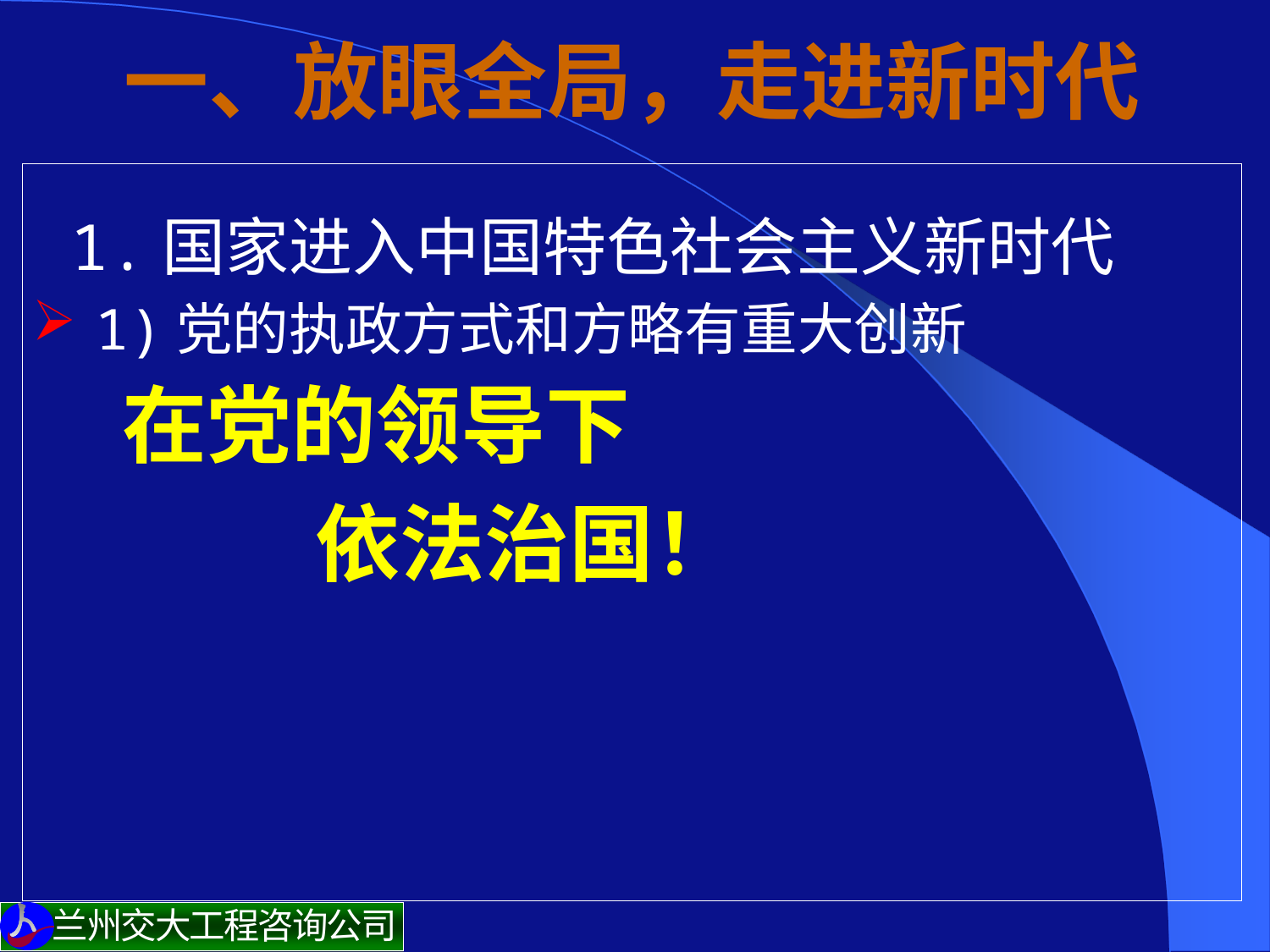

# 一、放眼全局，走进新时代
 1.国家进入中国特色社会主义新时代
1)党的执政方式和方略有重大创新
 在党的领导下
           依法治国！